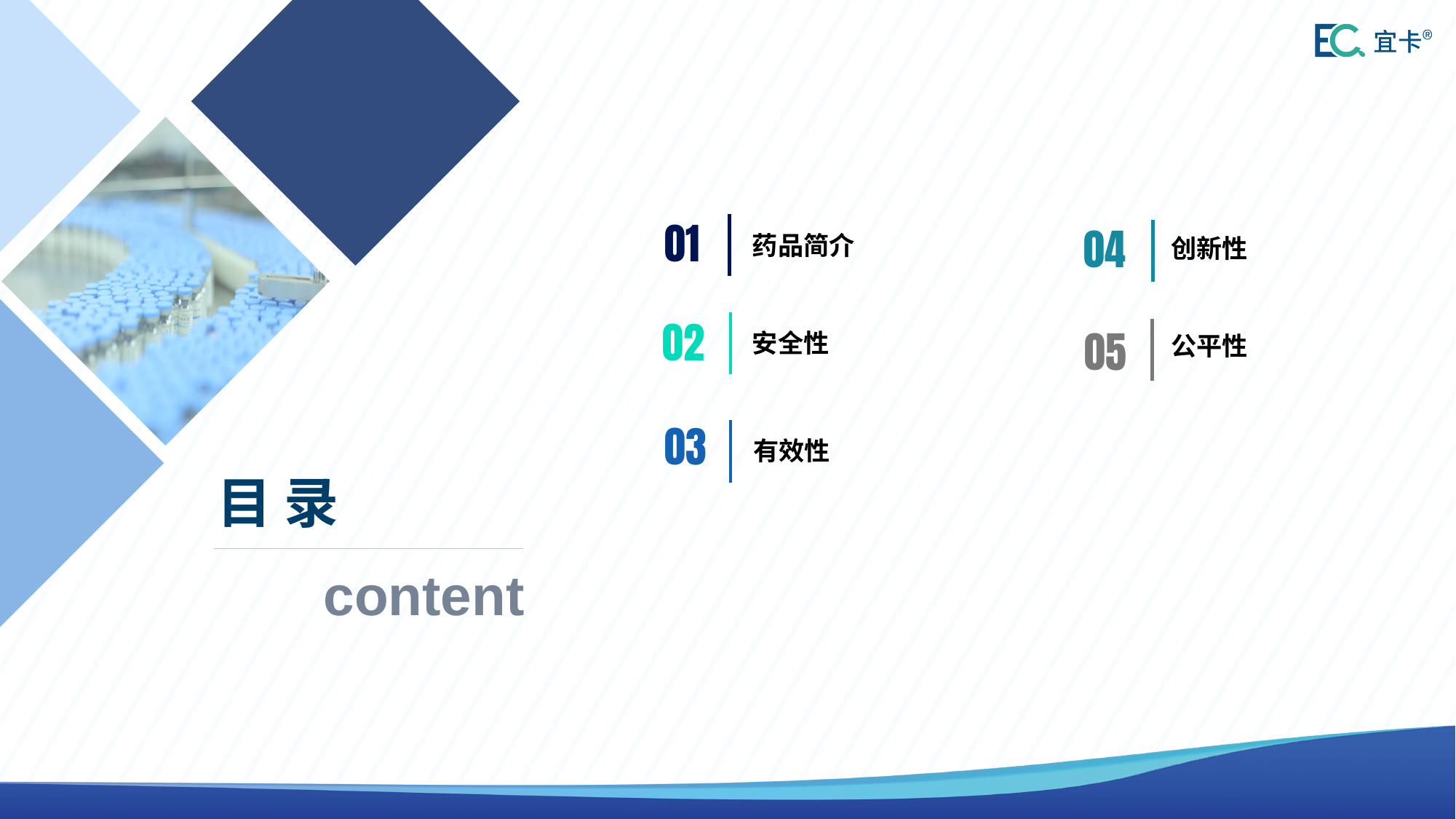

01
04
药品简介
创新性

02
安全性
公平性
05
03
有效性
目 录
content